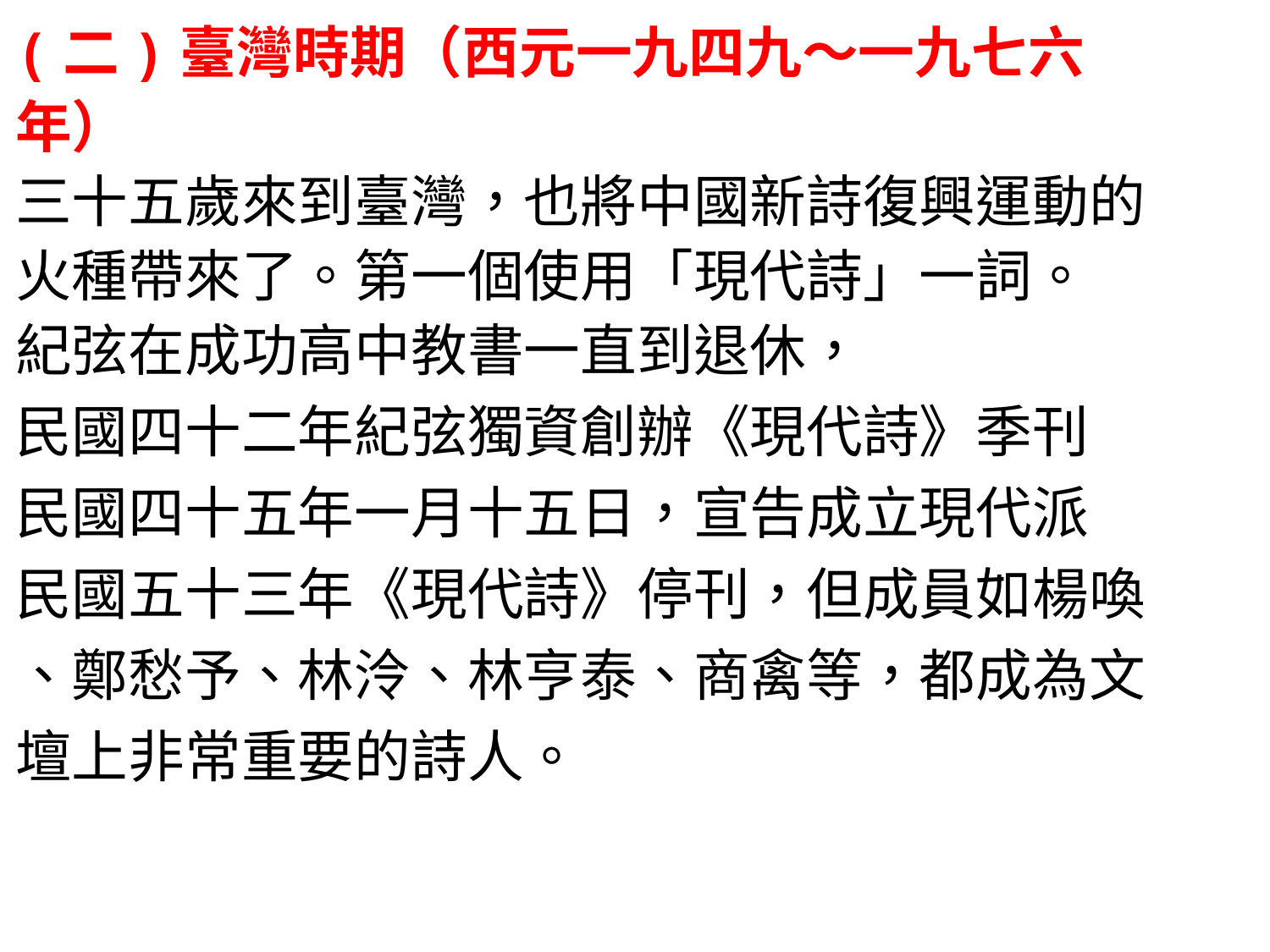

(二)臺灣時期（西元一九四九～一九七六年）
三十五歲來到臺灣，也將中國新詩復興運動的火種帶來了。第一個使用「現代詩」一詞。
紀弦在成功高中教書一直到退休，
民國四十二年紀弦獨資創辦《現代詩》季刊
民國四十五年一月十五日，宣告成立現代派
民國五十三年《現代詩》停刊，但成員如楊喚
、鄭愁予、林泠、林亨泰、商禽等，都成為文
壇上非常重要的詩人。